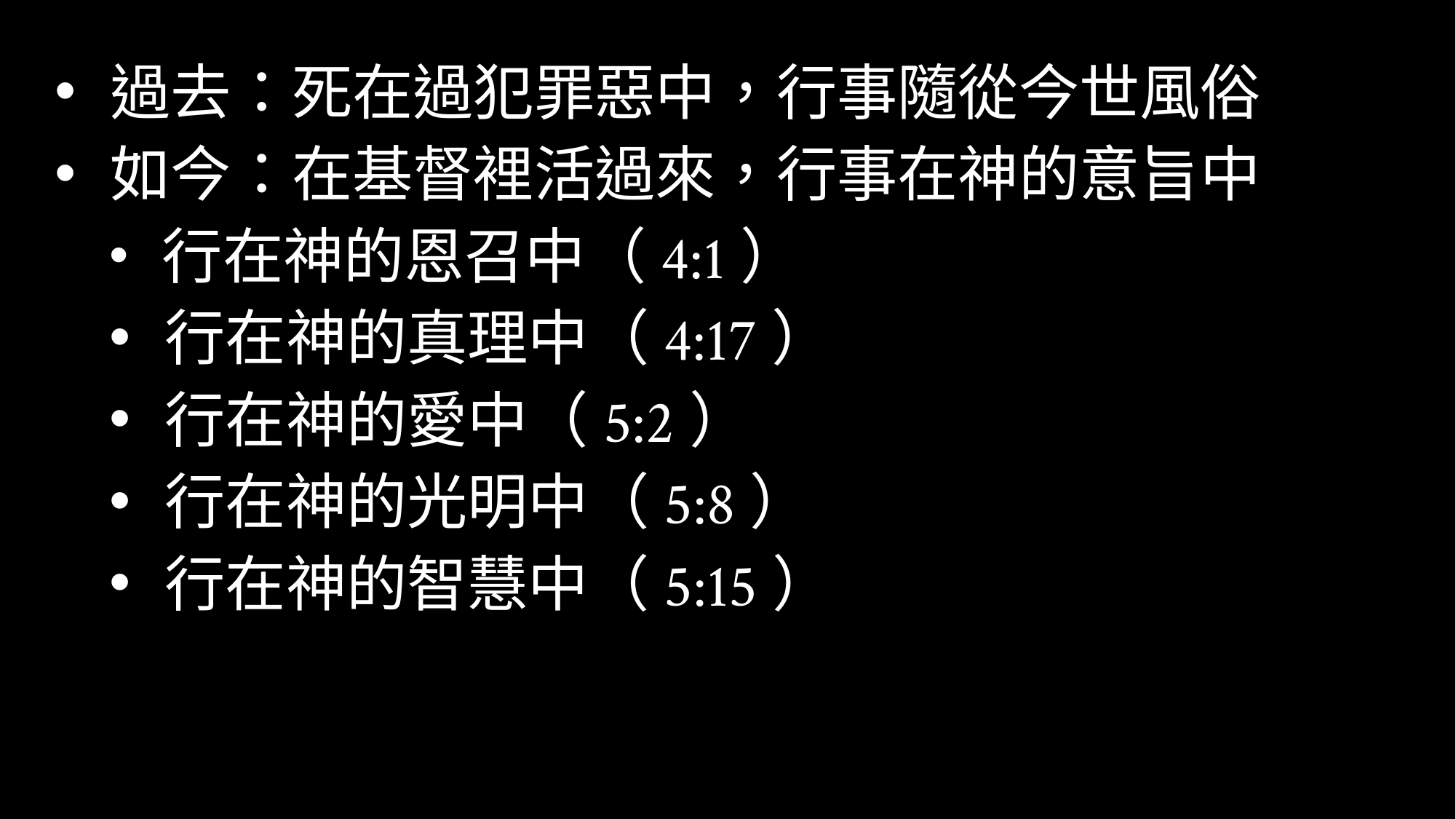

過去：死在過犯罪惡中，行事隨從今世風俗
 如今：在基督裡活過來，行事在神的意旨中
 行在神的恩召中（4:1）
 行在神的真理中（4:17）
 行在神的愛中（5:2）
 行在神的光明中（5:8）
 行在神的智慧中（5:15）